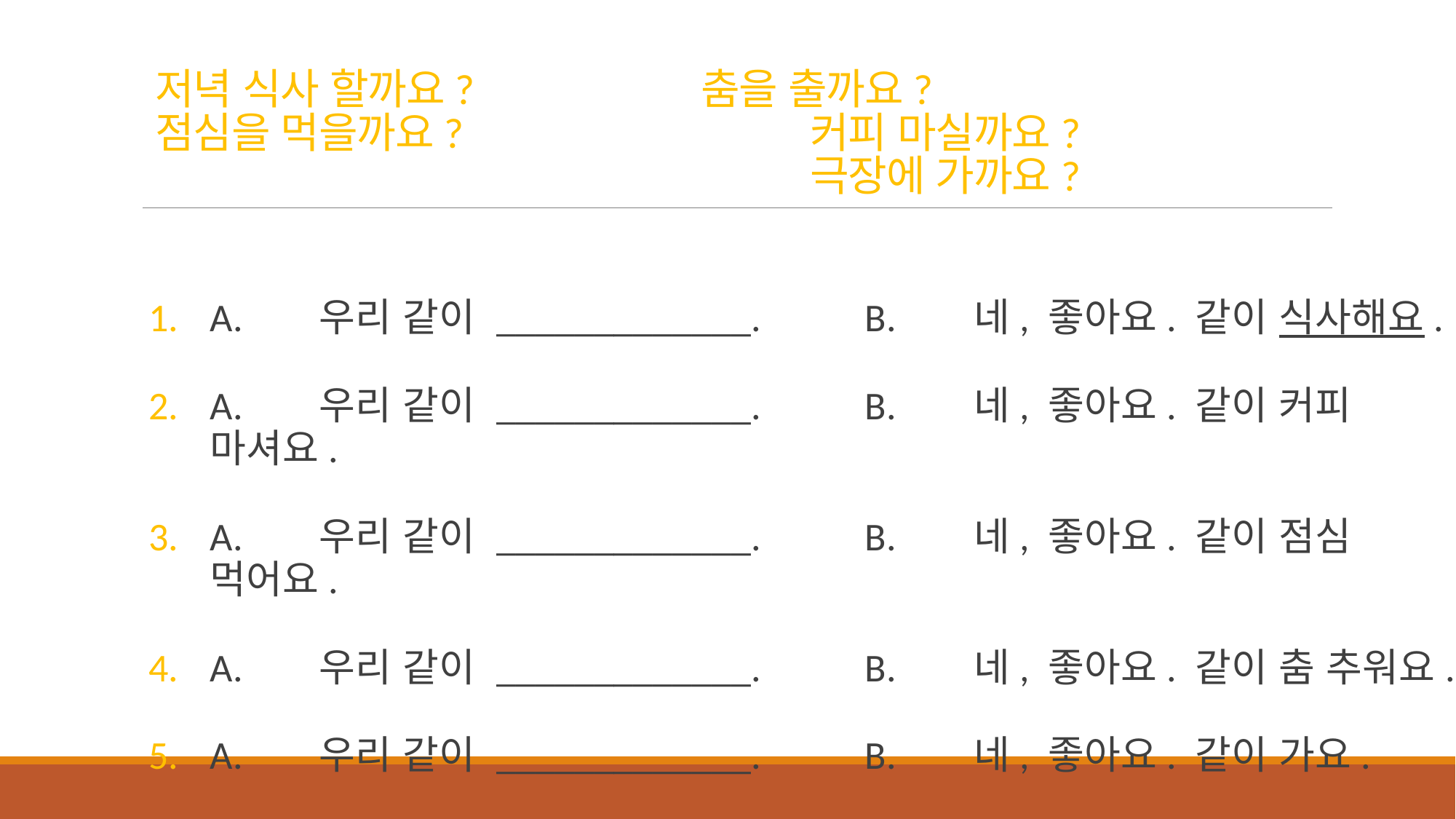

# 저녁 식사 할까요?			춤을 출까요? 점심을 먹을까요?				커피 마실까요? 극장에 가까요?
A.	우리 같이 _____________.	B.	네, 좋아요. 같이 식사해요.
A.	우리 같이 _____________.	B.	네, 좋아요. 같이 커피 마셔요.
A.	우리 같이 _____________.	B.	네, 좋아요. 같이 점심 먹어요.
A.	우리 같이 _____________.	B.	네, 좋아요. 같이 춤 추워요.
A.	우리 같이 _____________.	B.	네, 좋아요. 같이 가요.